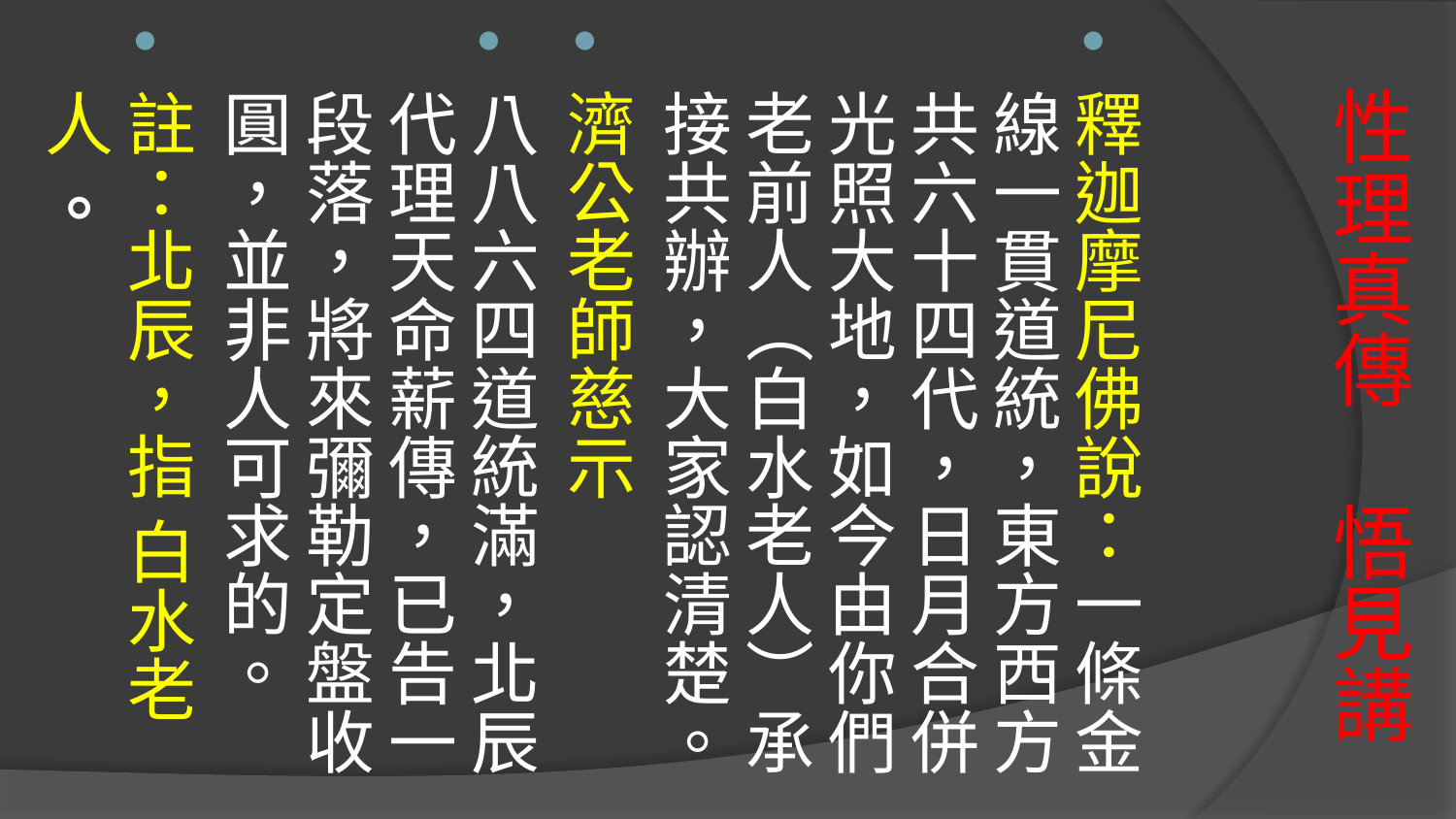

釋迦摩尼佛說：一條金線一貫道統，東方西方共六十四代，日月合併光照大地，如今由你們老前人（白水老人）承接共辦，大家認清楚。
濟公老師慈示
八八六四道統滿，北辰代理天命薪傳，已告一段落，將來彌勒定盤收圓，並非人可求的。
註：北辰，指 白水老人 。
# 性理真傳     悟見講